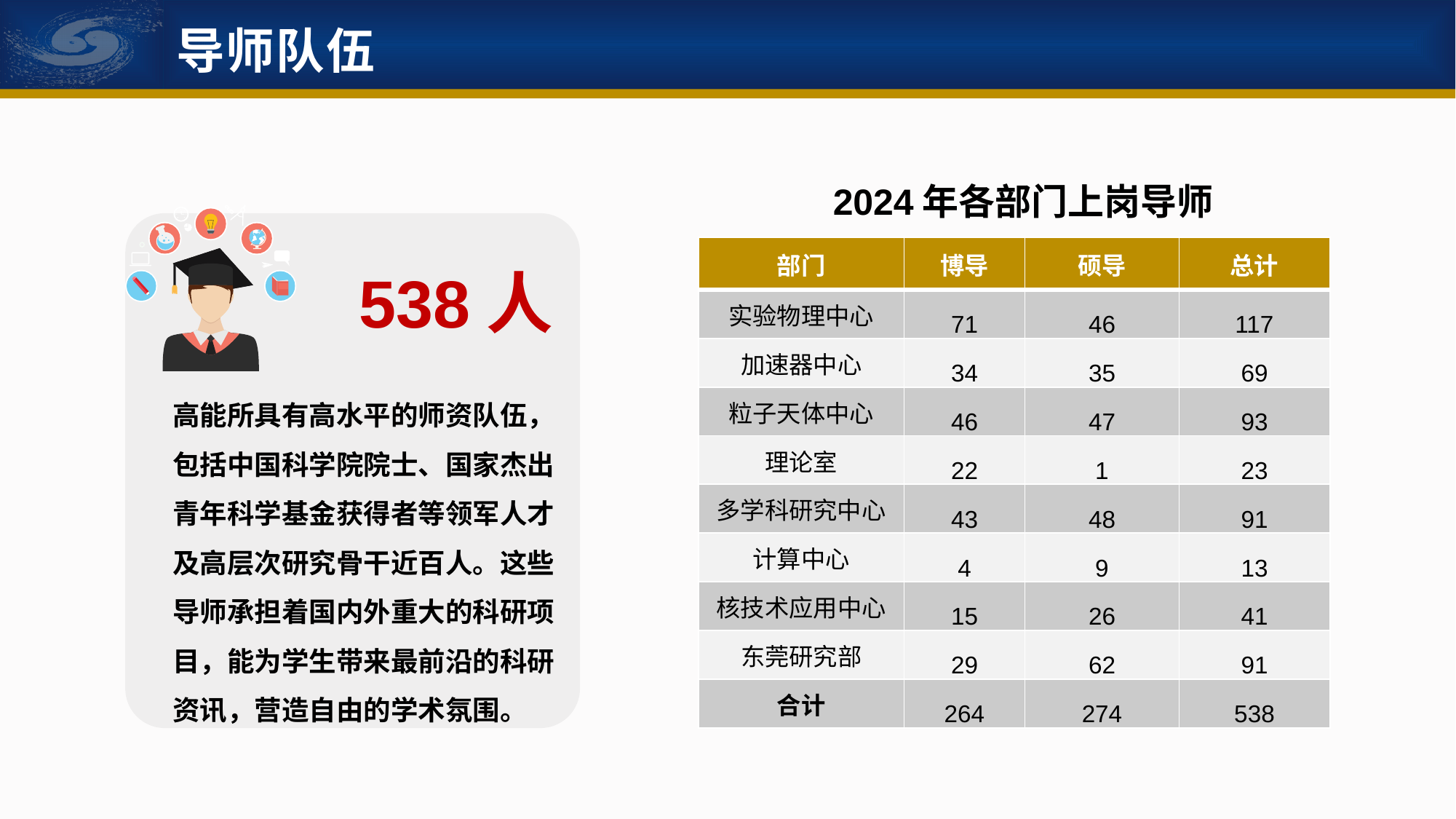

导师队伍
2024年各部门上岗导师

| 部门 | 博导 | 硕导 | 总计 |
| --- | --- | --- | --- |
| 实验物理中心 | 71 | 46 | 117 |
| 加速器中心 | 34 | 35 | 69 |
| 粒子天体中心 | 46 | 47 | 93 |
| 理论室 | 22 | 1 | 23 |
| 多学科研究中心 | 43 | 48 | 91 |
| 计算中心 | 4 | 9 | 13 |
| 核技术应用中心 | 15 | 26 | 41 |
| 东莞研究部 | 29 | 62 | 91 |
| 合计 | 264 | 274 | 538 |
538人
高能所具有高水平的师资队伍，包括中国科学院院士、国家杰出青年科学基金获得者等领军人才及高层次研究骨干近百人。这些导师承担着国内外重大的科研项目，能为学生带来最前沿的科研资讯，营造自由的学术氛围。